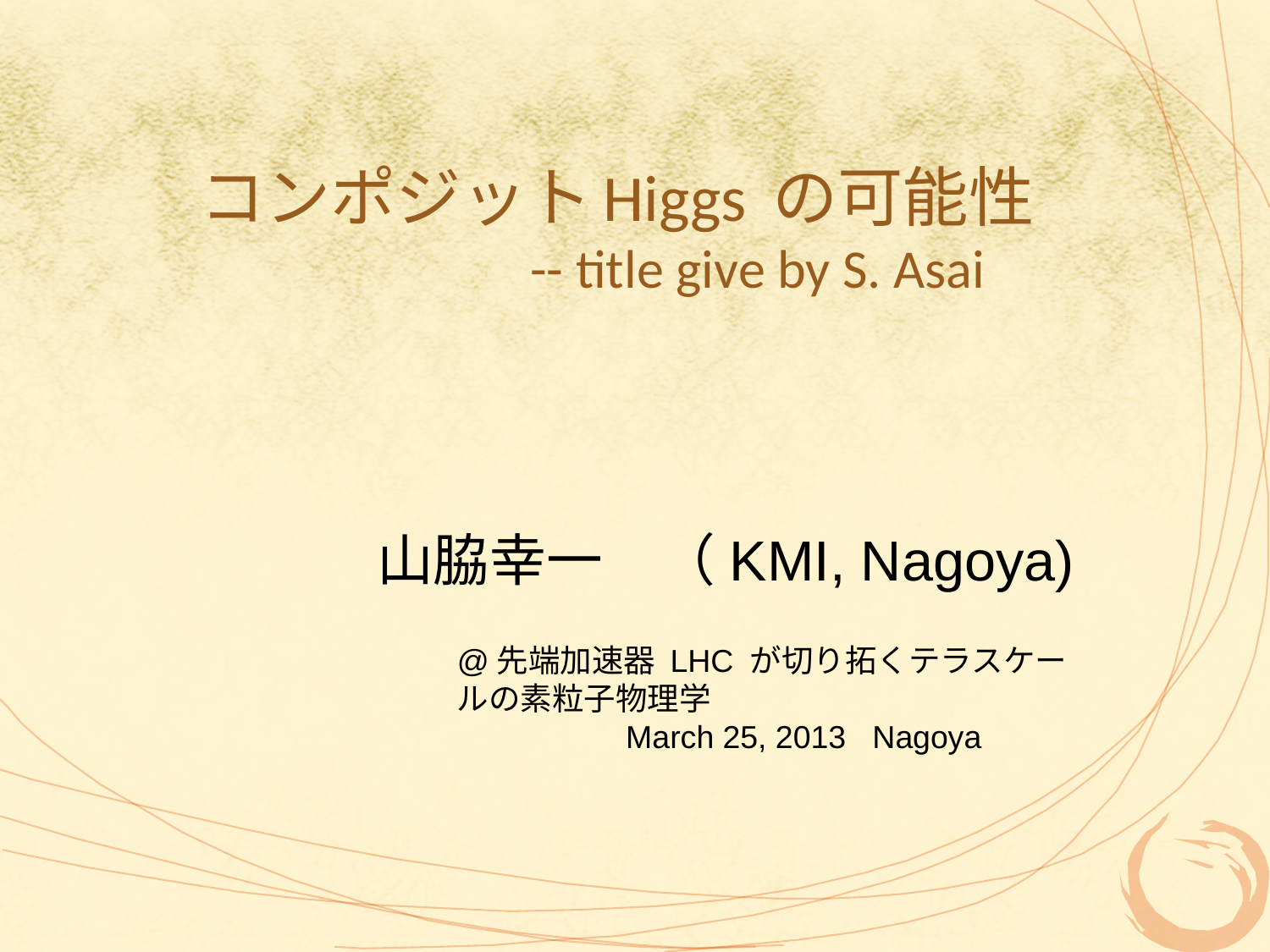

# コンポジットHiggs の可能性 -- title give by S. Asai
山脇幸一　（KMI, Nagoya)
@先端加速器 LHC が切り拓くテラスケールの素粒子物理学
                   March 25, 2013   Nagoya